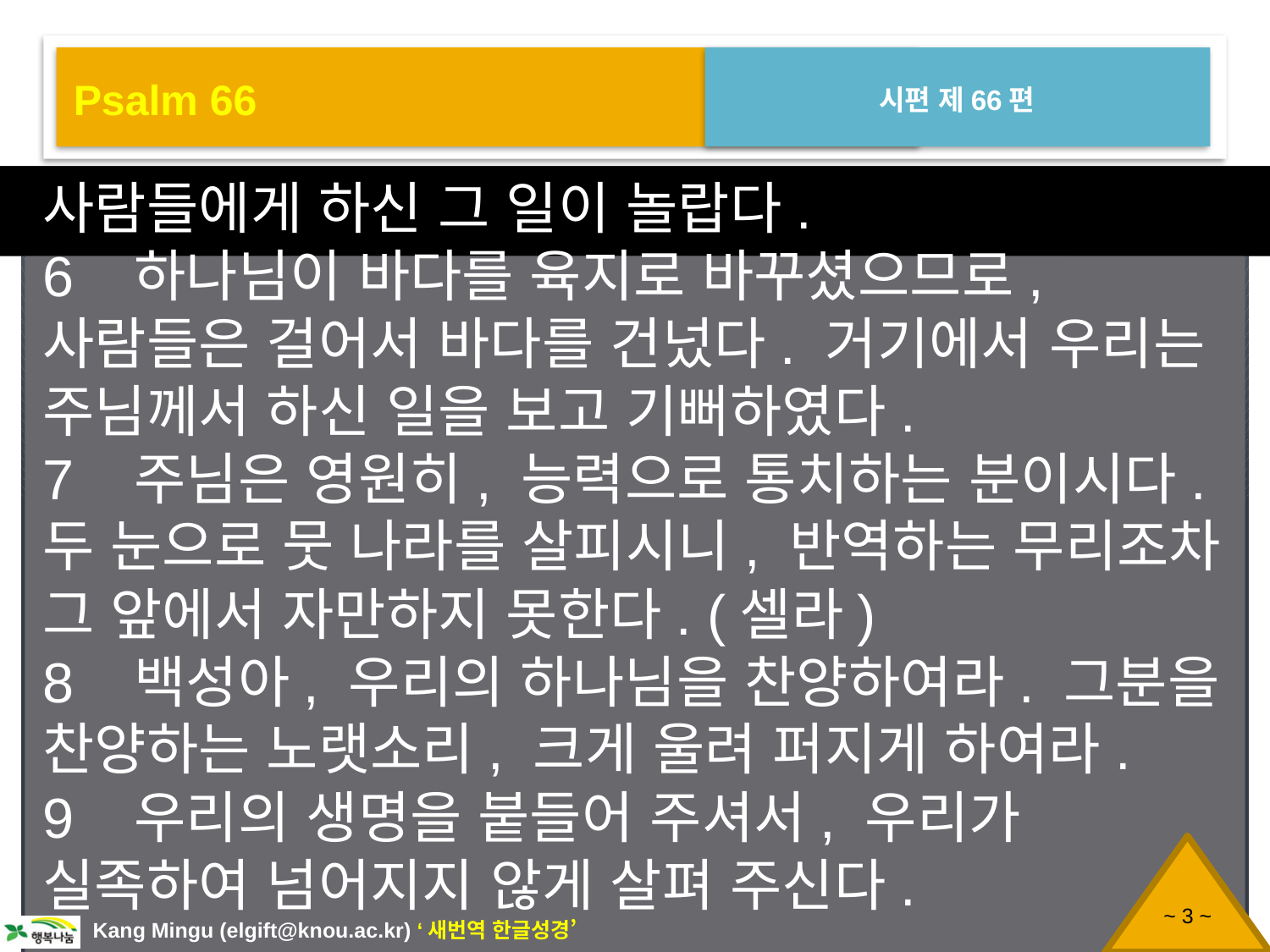

Psalm 66
시편 제66편
사람들에게 하신 그 일이 놀랍다.
6   하나님이 바다를 육지로 바꾸셨으므로, 사람들은 걸어서 바다를 건넜다. 거기에서 우리는 주님께서 하신 일을 보고 기뻐하였다.
7   주님은 영원히, 능력으로 통치하는 분이시다. 두 눈으로 뭇 나라를 살피시니, 반역하는 무리조차 그 앞에서 자만하지 못한다. (셀라)
8   백성아, 우리의 하나님을 찬양하여라. 그분을 찬양하는 노랫소리, 크게 울려 퍼지게 하여라.
9   우리의 생명을 붙들어 주셔서, 우리가 실족하여 넘어지지 않게 살펴 주신다.